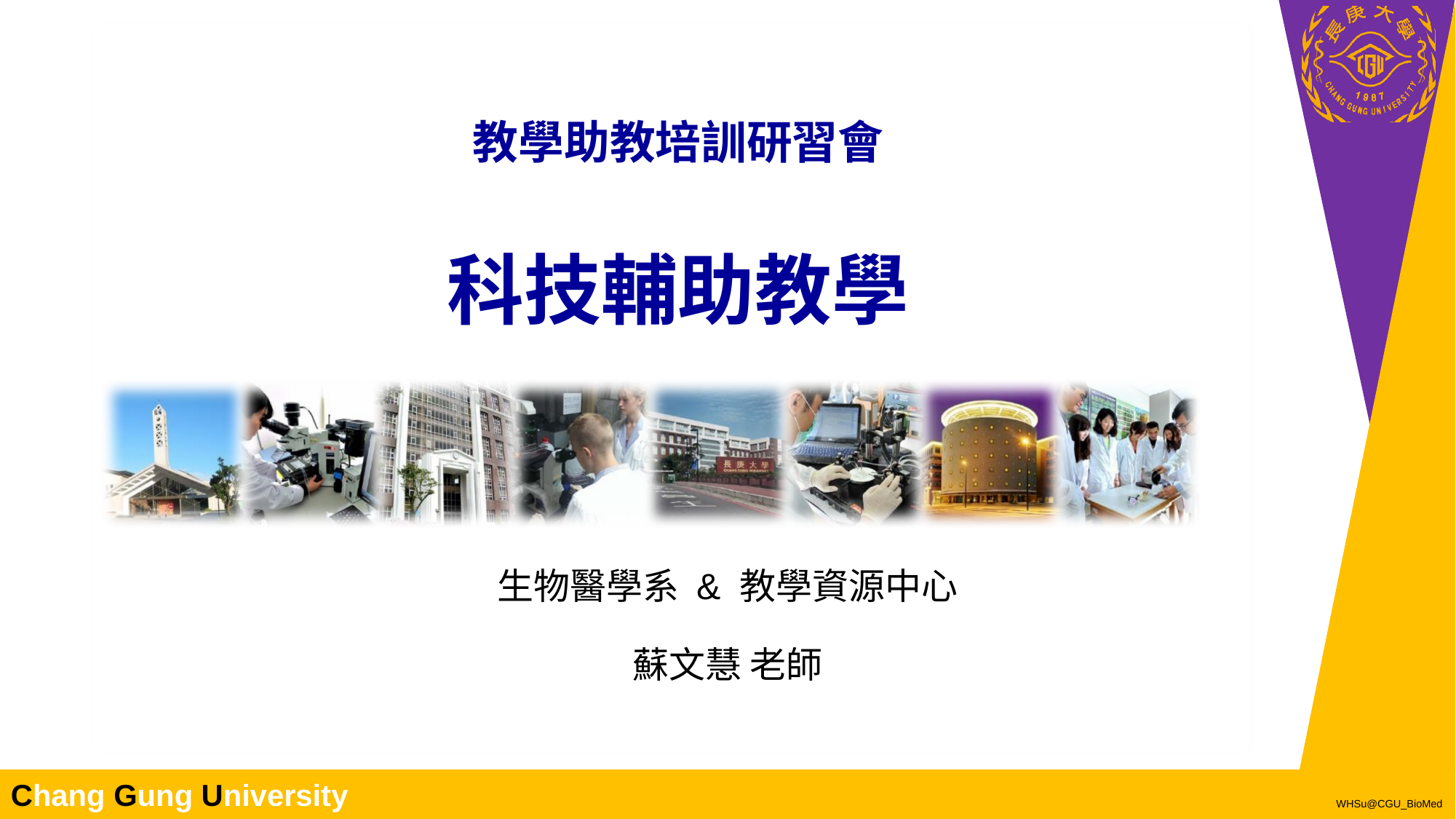

# 教學助教培訓研習會 科技輔助教學
生物醫學系 & 教學資源中心
蘇文慧 老師